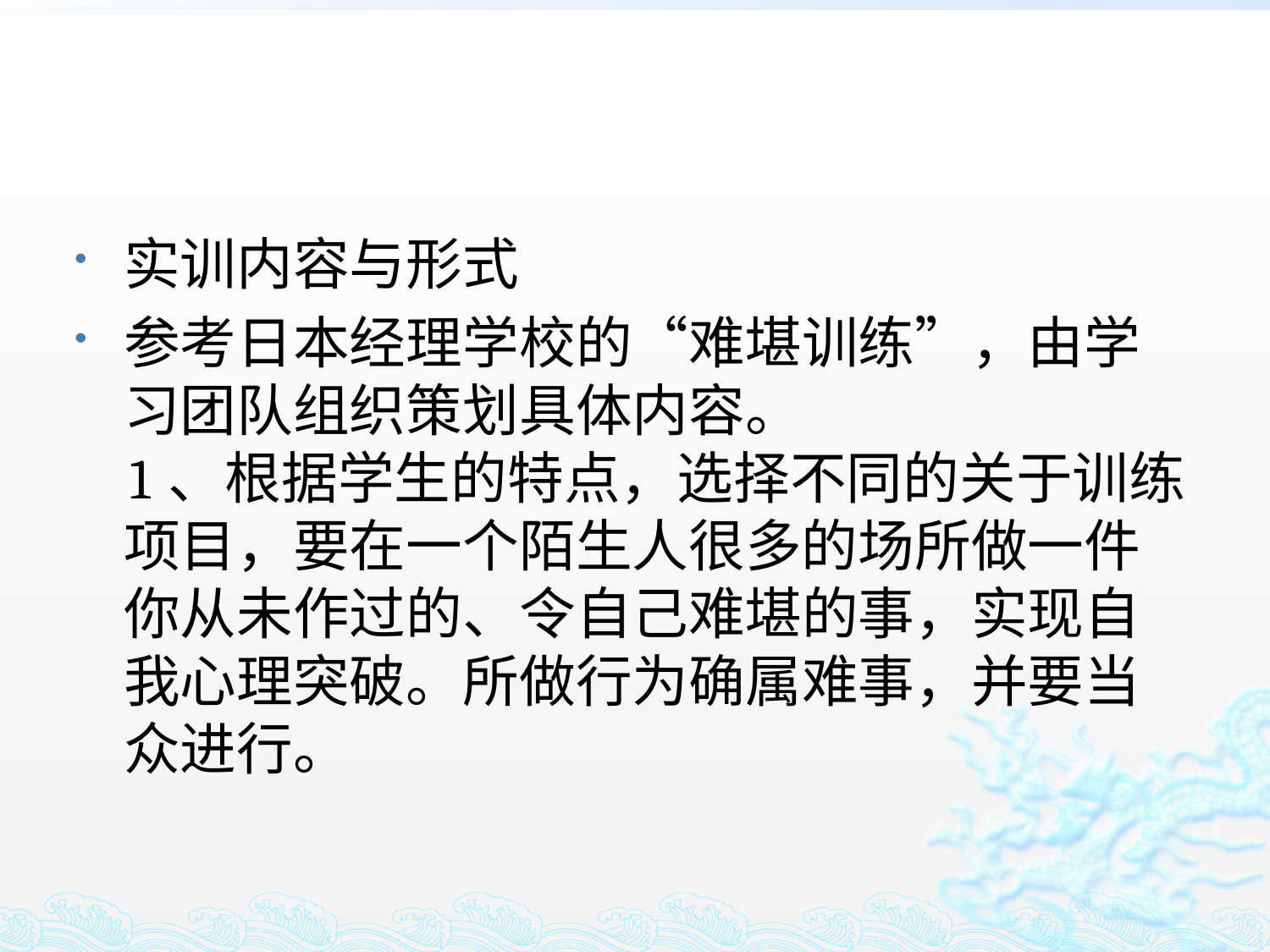

#
实训内容与形式
参考日本经理学校的“难堪训练”，由学习团队组织策划具体内容。
1、根据学生的特点，选择不同的关于训练项目，要在一个陌生人很多的场所做一件你从未作过的、令自己难堪的事，实现自我心理突破。所做行为确属难事，并要当众进行。